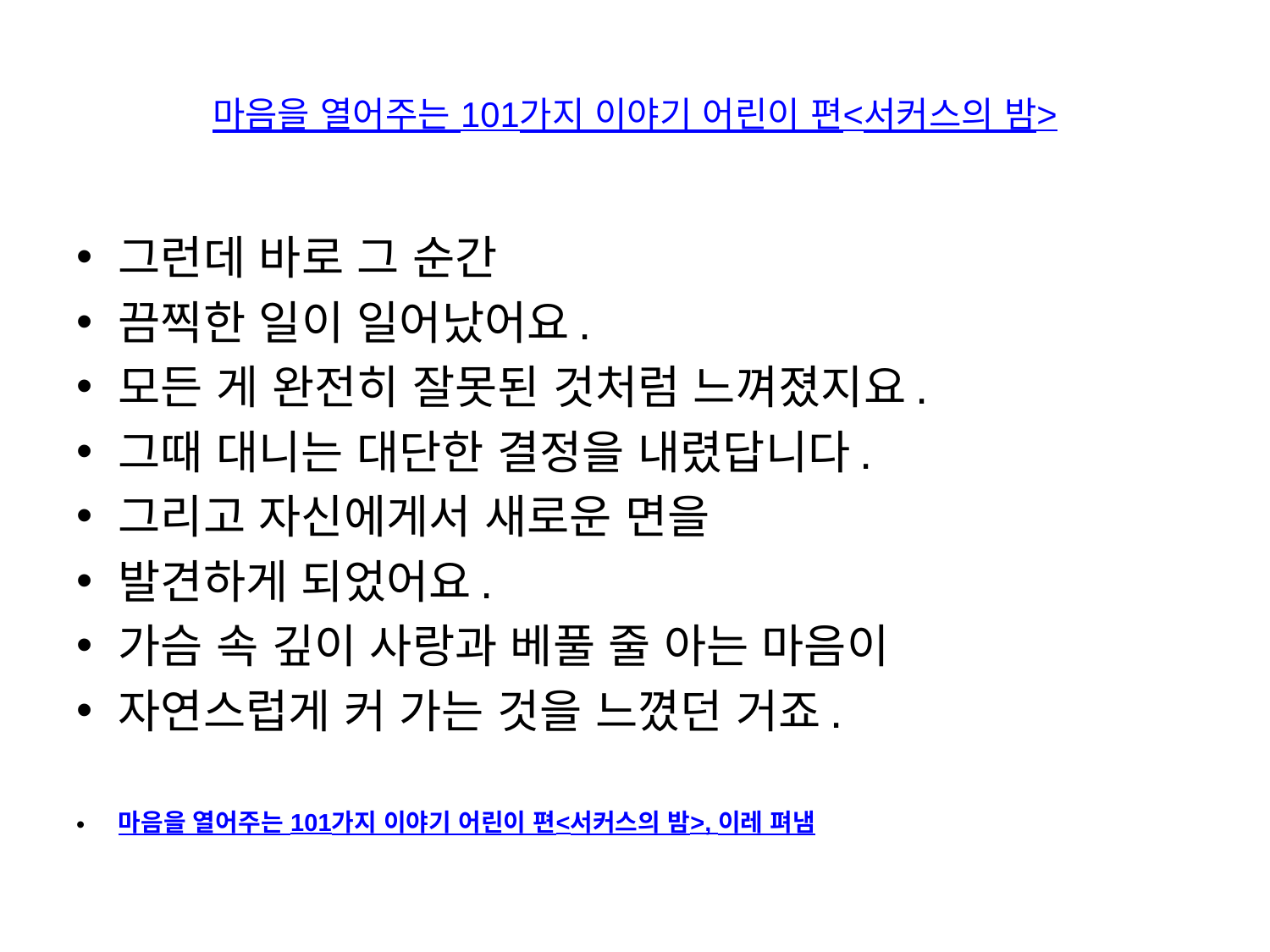

# 마음을 열어주는 101가지 이야기 어린이 편<서커스의 밤>
그런데 바로 그 순간
끔찍한 일이 일어났어요.
모든 게 완전히 잘못된 것처럼 느껴졌지요.
그때 대니는 대단한 결정을 내렸답니다.
그리고 자신에게서 새로운 면을
발견하게 되었어요.
가슴 속 깊이 사랑과 베풀 줄 아는 마음이
자연스럽게 커 가는 것을 느꼈던 거죠.

마음을 열어주는 101가지 이야기 어린이 편<서커스의 밤>, 이레 펴냄